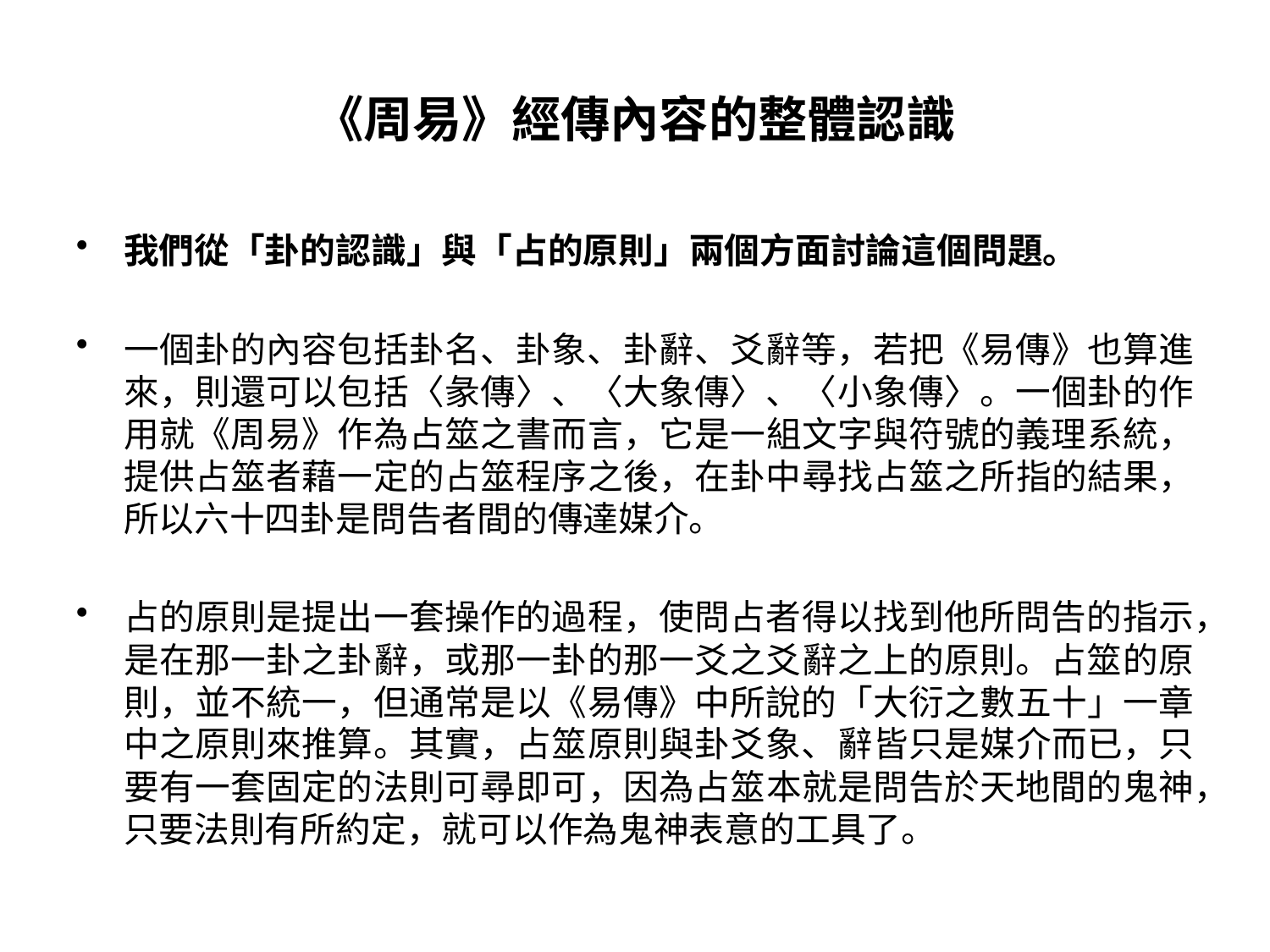

# 《周易》經傳內容的整體認識
我們從「卦的認識」與「占的原則」兩個方面討論這個問題。

一個卦的內容包括卦名、卦象、卦辭、爻辭等，若把《易傳》也算進來，則還可以包括〈彖傳〉、〈大象傳〉、〈小象傳〉。一個卦的作用就《周易》作為占筮之書而言，它是一組文字與符號的義理系統，提供占筮者藉一定的占筮程序之後，在卦中尋找占筮之所指的結果，所以六十四卦是問告者間的傳達媒介。

占的原則是提出一套操作的過程，使問占者得以找到他所問告的指示，是在那一卦之卦辭，或那一卦的那一爻之爻辭之上的原則。占筮的原則，並不統一，但通常是以《易傳》中所說的「大衍之數五十」一章中之原則來推算。其實，占筮原則與卦爻象、辭皆只是媒介而已，只要有一套固定的法則可尋即可，因為占筮本就是問告於天地間的鬼神，只要法則有所約定，就可以作為鬼神表意的工具了。